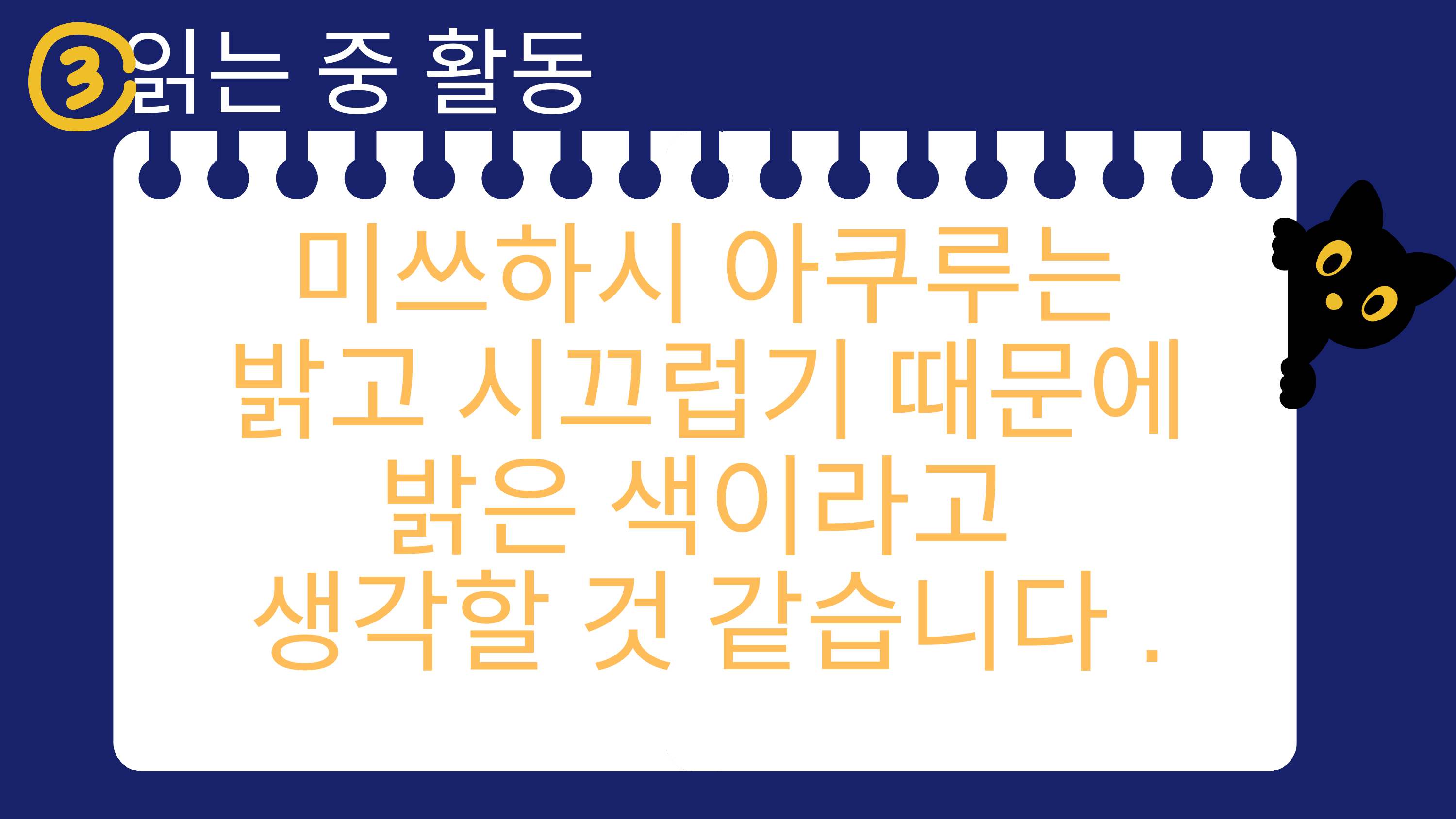

읽는 중 활동

미쓰하시 아쿠루는
밝고 시끄럽기 때문에
밝은 색이라고
생각할 것 같습니다.